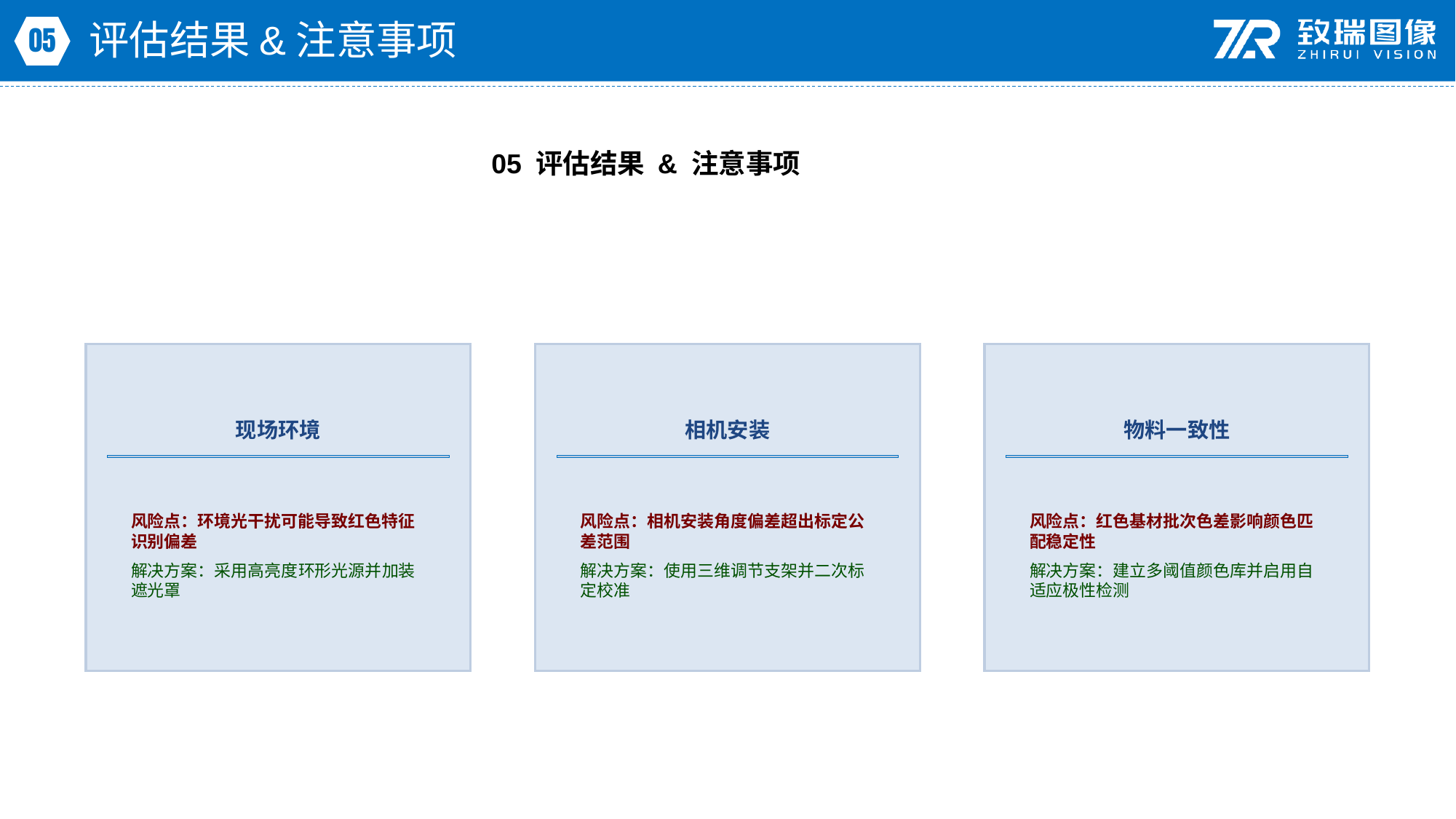

评估结果&注意事项
05

05 评估结果 & 注意事项

现场环境

相机安装

物料一致性

风险点：环境光干扰可能导致红色特征识别偏差
解决方案：采用高亮度环形光源并加装遮光罩

风险点：相机安装角度偏差超出标定公差范围
解决方案：使用三维调节支架并二次标定校准

风险点：红色基材批次色差影响颜色匹配稳定性
解决方案：建立多阈值颜色库并启用自适应极性检测